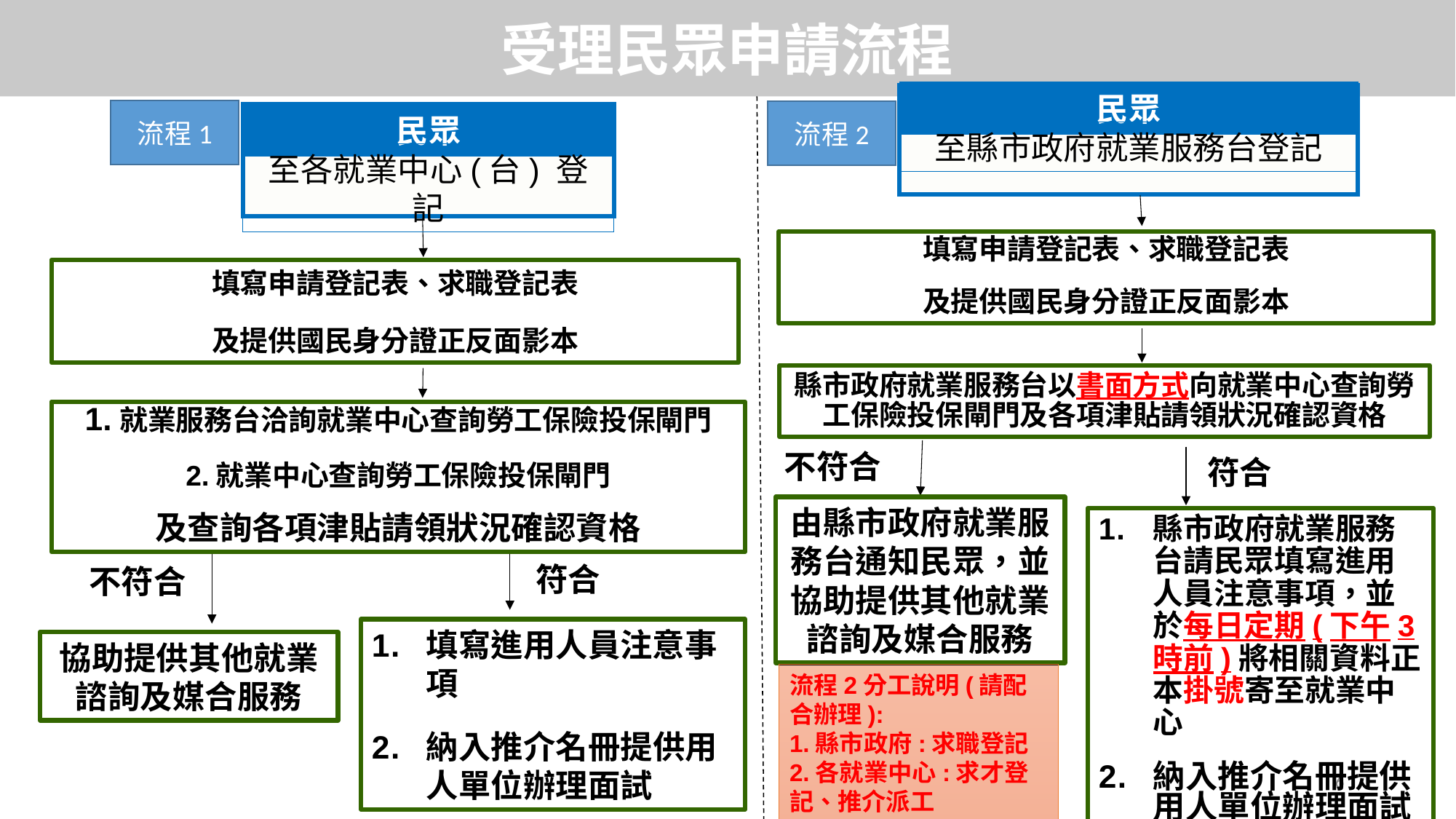

受理民眾申請流程
民眾

至縣市政府就業服務台登記
流程1
流程2
民眾

至各就業中心(台) 登記
填寫申請登記表、求職登記表
及提供國民身分證正反面影本
填寫申請登記表、求職登記表
及提供國民身分證正反面影本
縣市政府就業服務台以書面方式向就業中心查詢勞工保險投保閘門及各項津貼請領狀況確認資格
1.就業服務台洽詢就業中心查詢勞工保險投保閘門
2.就業中心查詢勞工保險投保閘門
及查詢各項津貼請領狀況確認資格
不符合
符合
由縣市政府就業服務台通知民眾，並協助提供其他就業諮詢及媒合服務
縣市政府就業服務台請民眾填寫進用人員注意事項，並於每日定期(下午3時前)將相關資料正本掛號寄至就業中心
納入推介名冊提供用人單位辦理面試
符合
不符合
填寫進用人員注意事項
納入推介名冊提供用人單位辦理面試
協助提供其他就業諮詢及媒合服務
流程2分工說明(請配合辦理):
1.縣市政府:求職登記
2.各就業中心:求才登記、推介派工
6